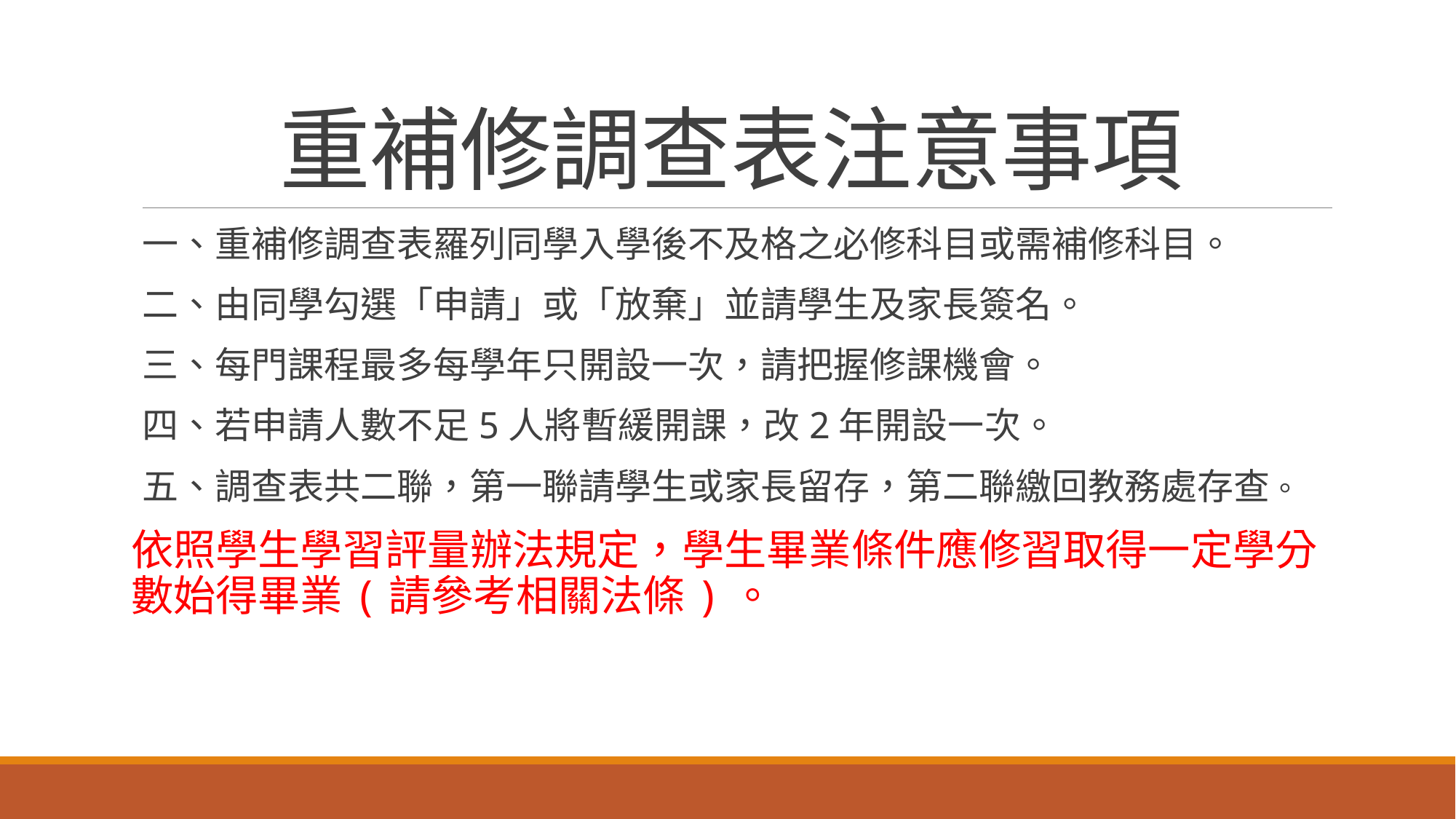

# 重補修調查表注意事項
一、重補修調查表羅列同學入學後不及格之必修科目或需補修科目。
二、由同學勾選「申請」或「放棄」並請學生及家長簽名。
三、每門課程最多每學年只開設一次，請把握修課機會。
四、若申請人數不足5人將暫緩開課，改2年開設一次。
五、調查表共二聯，第一聯請學生或家長留存，第二聯繳回教務處存查。
依照學生學習評量辦法規定，學生畢業條件應修習取得一定學分數始得畢業(請參考相關法條)。